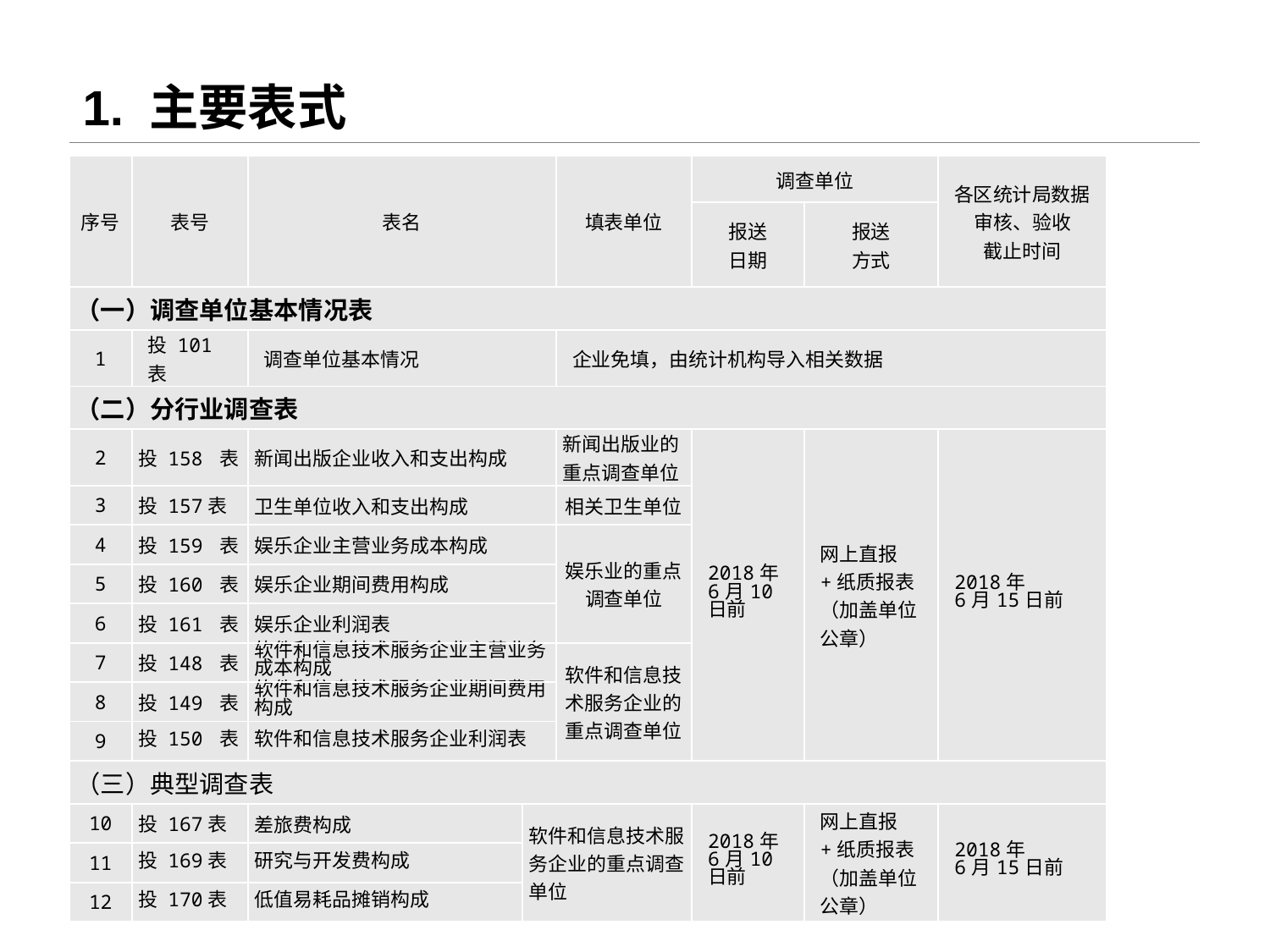

# 1. 主要表式
| 序号 | 表号 | 表名 |  | 填表单位 | 调查单位 |  | 各区统计局数据审核、验收 截止时间 |
| --- | --- | --- | --- | --- | --- | --- | --- |
|  |  |  |  |  | 报送 日期 | 报送 方式 |  |
| （一）调查单位基本情况表 |  |  |  |  |  |  |  |
| 1 | 投 101 表 | 调查单位基本情况 |  | 企业免填，由统计机构导入相关数据 |  |  |  |
| （二）分行业调查表 |  |  |  |  |  |  |  |
| 2 | 投 158 表 | 新闻出版企业收入和支出构成 |  | 新闻出版业的重点调查单位 | 2018年 6月10日前 | 网上直报+纸质报表（加盖单位公章） | 2018年 6月15日前 |
| 3 | 投 157表 | 卫生单位收入和支出构成 |  | 相关卫生单位 |  |  |  |
| 4 | 投 159 表 | 娱乐企业主营业务成本构成 |  | 娱乐业的重点调查单位 |  |  |  |
| 5 | 投 160 表 | 娱乐企业期间费用构成 |  |  |  |  |  |
| 6 | 投 161 表 | 娱乐企业利润表 |  |  |  |  |  |
| 7 | 投 148 表 | 软件和信息技术服务企业主营业务成本构成 |  | 软件和信息技术服务企业的重点调查单位 |  |  |  |
| 8 | 投 149 表 | 软件和信息技术服务企业期间费用构成 |  |  |  |  |  |
| 9 | 投 150 表 | 软件和信息技术服务企业利润表 |  |  |  |  |  |
| （三）典型调查表 |  |  |  |  |  |  |  |
| 10 | 投 167表 | 差旅费构成 | 软件和信息技术服务企业的重点调查单位 |  | 2018年 6月10日前 | 网上直报+纸质报表（加盖单位公章） | 2018年 6月15日前 |
| 11 | 投 169表 | 研究与开发费构成 |  |  |  |  |  |
| 12 | 投 170表 | 低值易耗品摊销构成 |  |  |  |  |  |